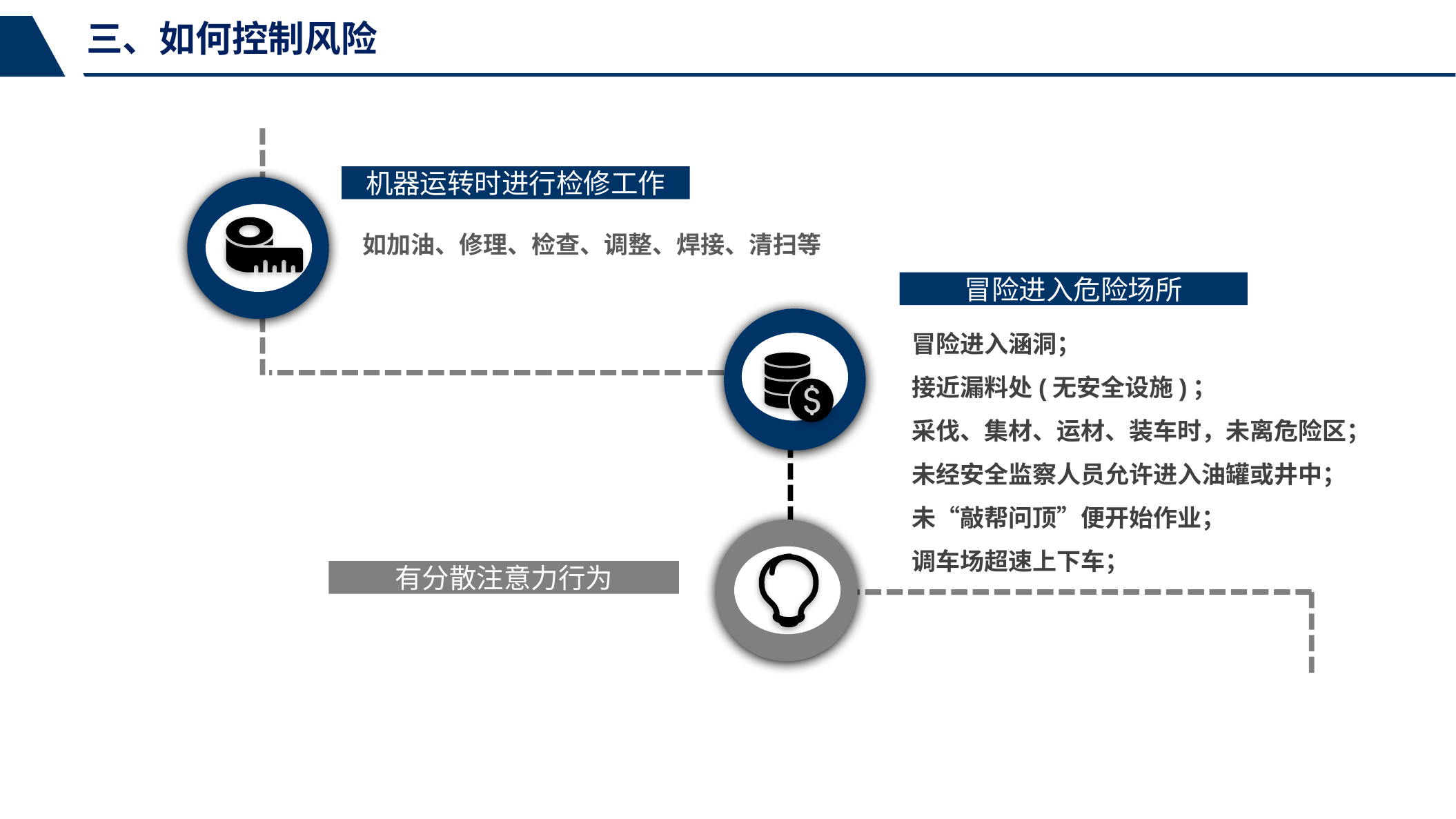

三、如何控制风险

机器运转时进行检修工作
如加油、修理、检查、调整、焊接、清扫等

冒险进入危险场所
冒险进入涵洞；
接近漏料处(无安全设施)；
采伐、集材、运材、装车时，未离危险区；
未经安全监察人员允许进入油罐或井中；
未“敲帮问顶”便开始作业；
调车场超速上下车；

有分散注意力行为